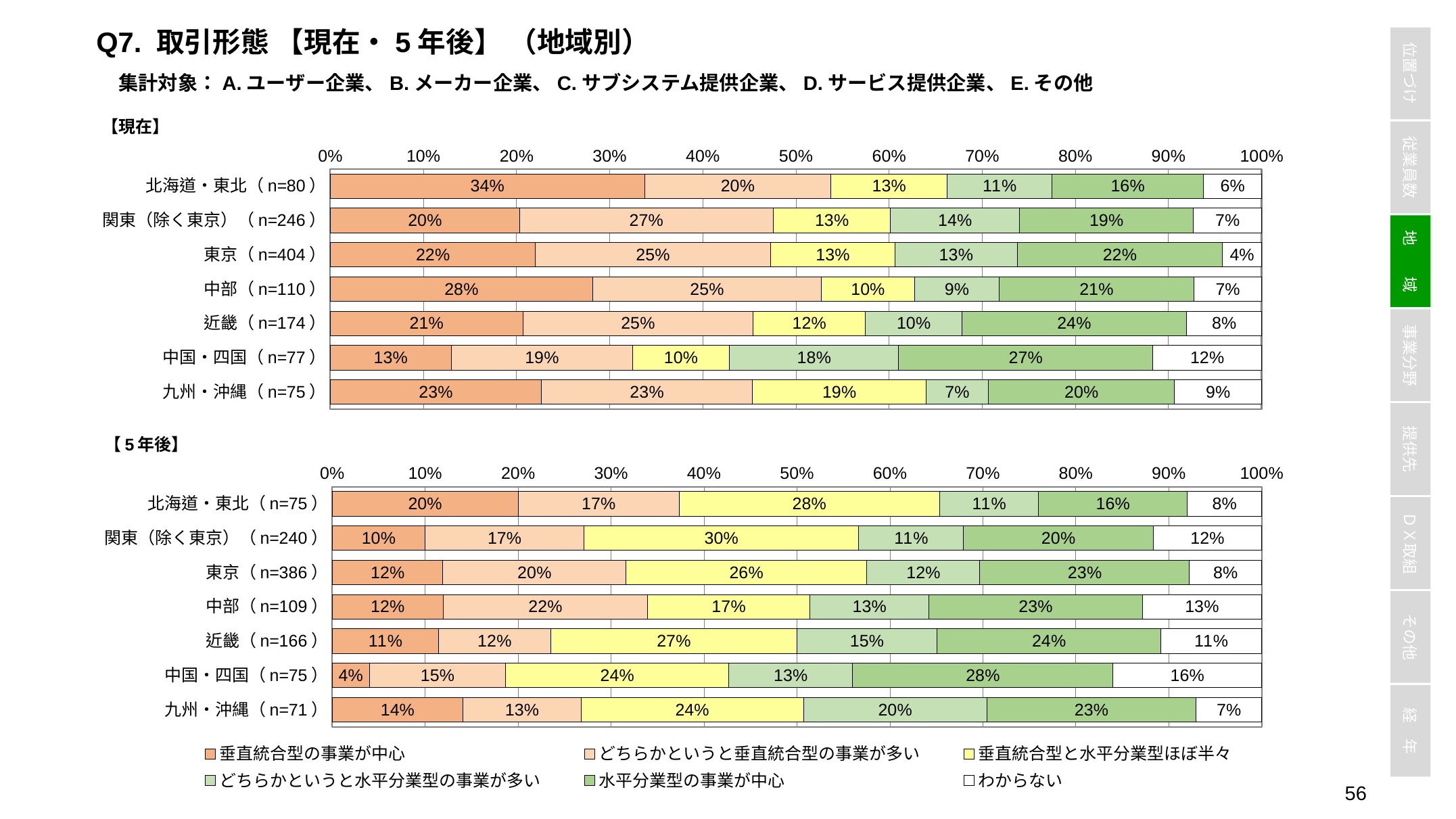

Q7. 取引形態 【現在・5年後】 （地域別）
集計対象：A.ユーザー企業、B.メーカー企業、C.サブシステム提供企業、D.サービス提供企業、E.その他

### Chart

| Category | 垂直統合型の事業が中心 | どちらかというと垂直統合型の事業が多い | 垂直統合型と水平分業型ほぼ半々 | どちらかというと水平分業型の事業が多い | 水平分業型の事業が中心 | わからない |
|---|---|---|---|---|---|---|
| 北海道・東北（n=80） | 0.3375 | 0.2 | 0.125 | 0.1125 | 0.1625 | 0.0625 |
| 関東（除く東京）（n=246） | 0.2032520325203252 | 0.27235772357723576 | 0.12601626016260162 | 0.13821138211382114 | 0.18699186991869918 | 0.07317073170731707 |
| 東京（n=404） | 0.2202970297029703 | 0.2524752475247525 | 0.13366336633663367 | 0.1311881188118812 | 0.2202970297029703 | 0.04207920792079208 |
| 中部（n=110） | 0.2818181818181818 | 0.24545454545454545 | 0.1 | 0.09090909090909091 | 0.20909090909090908 | 0.07272727272727272 |
| 近畿（n=174） | 0.20689655172413793 | 0.2471264367816092 | 0.1206896551724138 | 0.10344827586206896 | 0.2413793103448276 | 0.08045977011494253 |
| 中国・四国（n=77） | 0.12987012987012986 | 0.19480519480519481 | 0.1038961038961039 | 0.18181818181818182 | 0.2727272727272727 | 0.11688311688311688 |
| 九州・沖縄（n=75） | 0.22666666666666666 | 0.22666666666666666 | 0.18666666666666668 | 0.06666666666666667 | 0.2 | 0.09333333333333334 |

### Chart

| Category | 垂直統合型の事業が中心 | どちらかというと垂直統合型の事業が多い | 垂直統合型と水平分業型ほぼ半々 | どちらかというと水平分業型の事業が多い | 水平分業型の事業が中心 | わからない |
|---|---|---|---|---|---|---|
| 北海道・東北（n=75） | 0.2 | 0.17333333333333334 | 0.28 | 0.10666666666666667 | 0.16 | 0.08 |
| 関東（除く東京）（n=240） | 0.1 | 0.17083333333333334 | 0.29583333333333334 | 0.1125 | 0.20416666666666666 | 0.11666666666666667 |
| 東京（n=386） | 0.11917098445595854 | 0.19689119170984457 | 0.25906735751295334 | 0.12176165803108809 | 0.22538860103626943 | 0.07772020725388601 |
| 中部（n=109） | 0.11926605504587157 | 0.22018348623853212 | 0.1743119266055046 | 0.12844036697247707 | 0.22935779816513763 | 0.12844036697247707 |
| 近畿（n=166） | 0.1144578313253012 | 0.12048192771084337 | 0.26506024096385544 | 0.15060240963855423 | 0.24096385542168675 | 0.10843373493975904 |
| 中国・四国（n=75） | 0.04 | 0.14666666666666667 | 0.24 | 0.13333333333333333 | 0.28 | 0.16 |
| 九州・沖縄（n=71） | 0.14084507042253522 | 0.1267605633802817 | 0.23943661971830985 | 0.19718309859154928 | 0.22535211267605634 | 0.07042253521126761 |
56